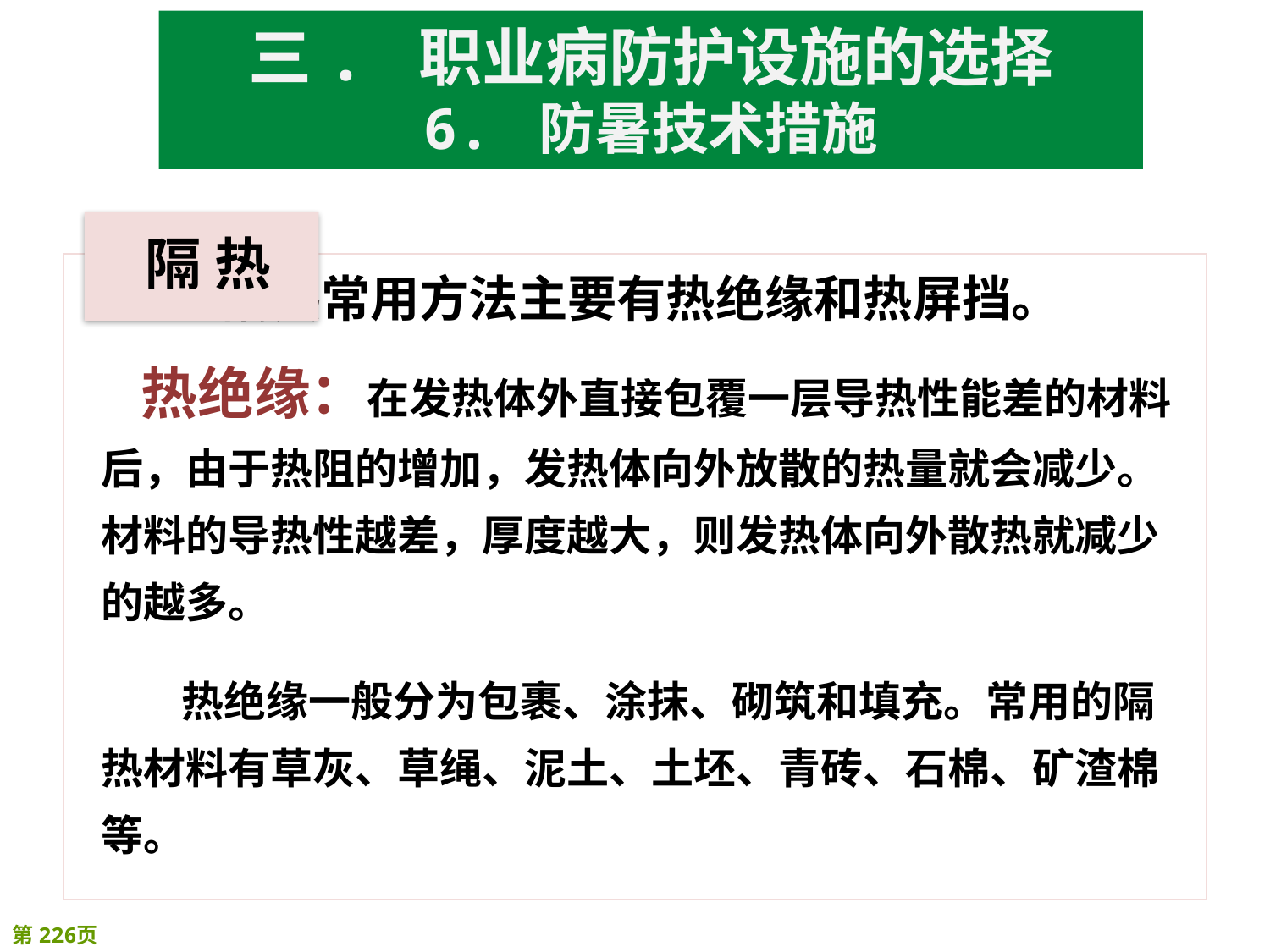

三. 职业病防护设施的选择
6. 防暑技术措施
 隔 热
            隔热常用方法主要有热绝缘和热屏挡。
    热绝缘：在发热体外直接包覆一层导热性能差的材料后，由于热阻的增加，发热体向外放散的热量就会减少。材料的导热性越差，厚度越大，则发热体向外散热就减少的越多。
          热绝缘一般分为包裹、涂抹、砌筑和填充。常用的隔热材料有草灰、草绳、泥土、土坯、青砖、石棉、矿渣棉等。